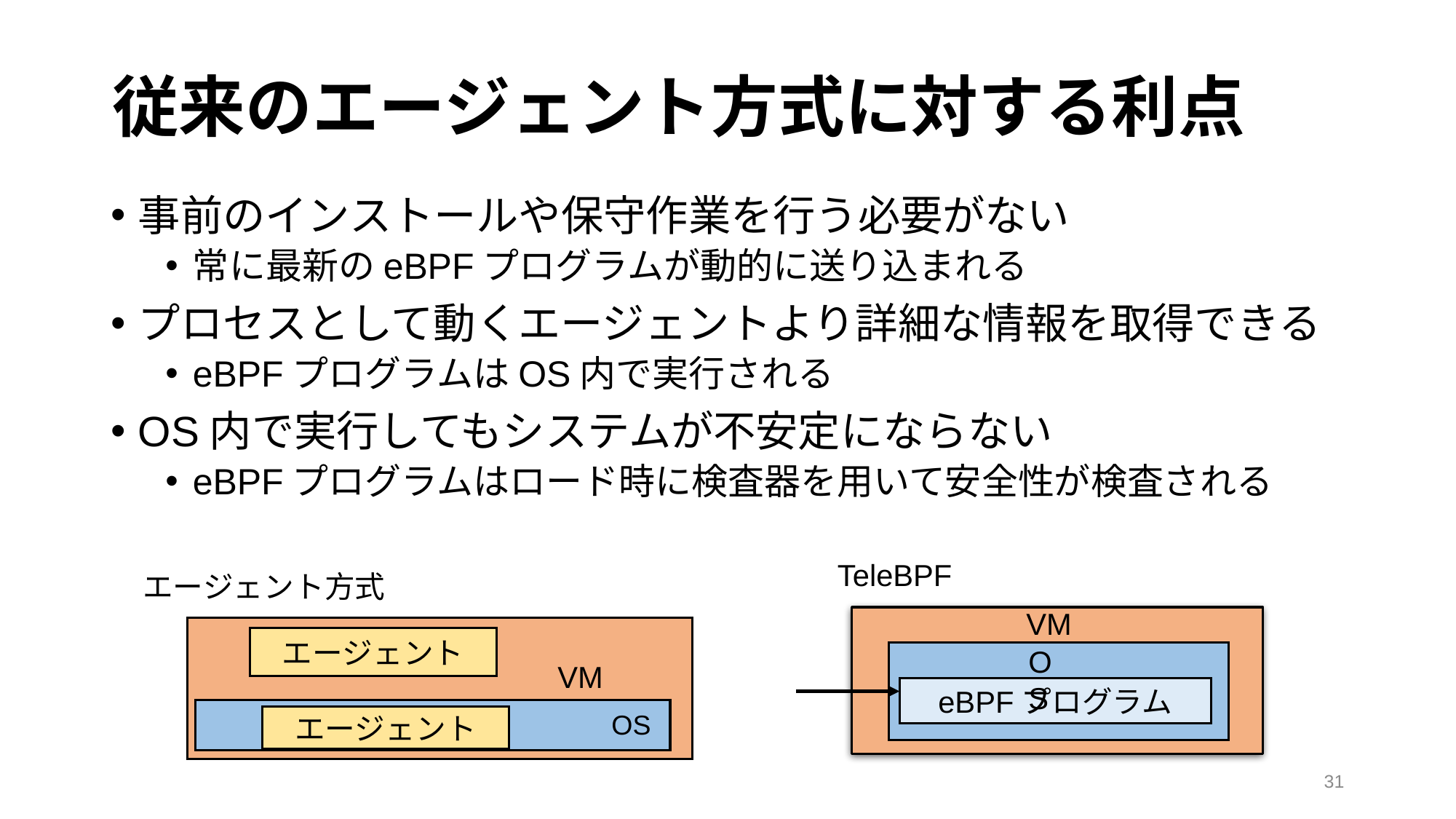

# 従来のエージェント方式に対する利点
事前のインストールや保守作業を行う必要がない
常に最新のeBPFプログラムが動的に送り込まれる
プロセスとして動くエージェントより詳細な情報を取得できる
eBPFプログラムはOS内で実行される
OS内で実行してもシステムが不安定にならない
eBPFプログラムはロード時に検査器を用いて安全性が検査される
TeleBPF
エージェント方式
VM

エージェント
OS

VM
eBPFプログラム

OS
エージェント
31